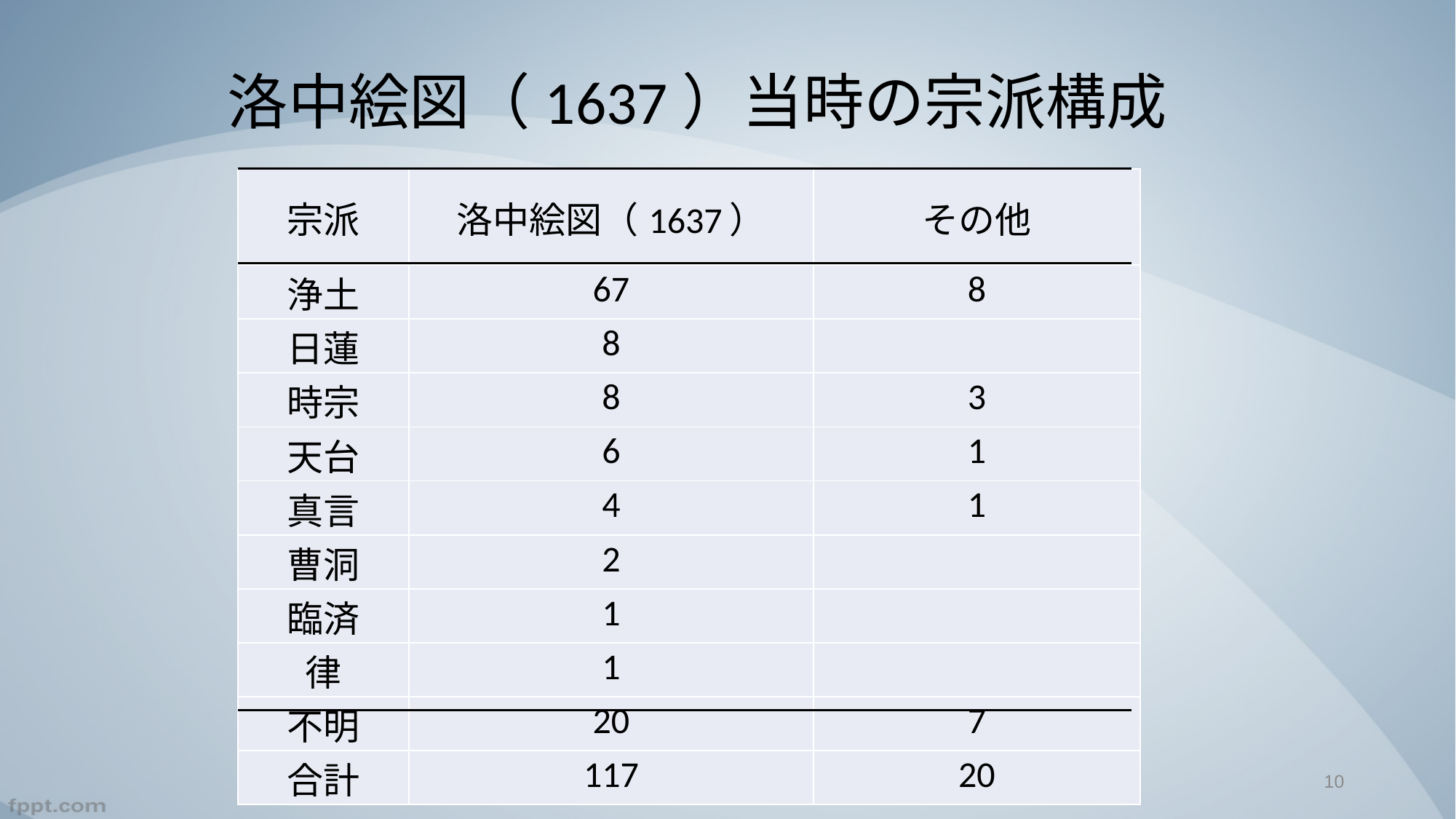

# 洛中絵図（1637）当時の宗派構成
| 宗派 | 洛中絵図（1637） | その他 |
| --- | --- | --- |
| 浄土 | 67 | 8 |
| 日蓮 | 8 |  |
| 時宗 | 8 | 3 |
| 天台 | 6 | 1 |
| 真言 | 4 | 1 |
| 曹洞 | 2 |  |
| 臨済 | 1 |  |
| 律 | 1 |  |
| 不明 | 20 | 7 |
| 合計 | 117 | 20 |
10